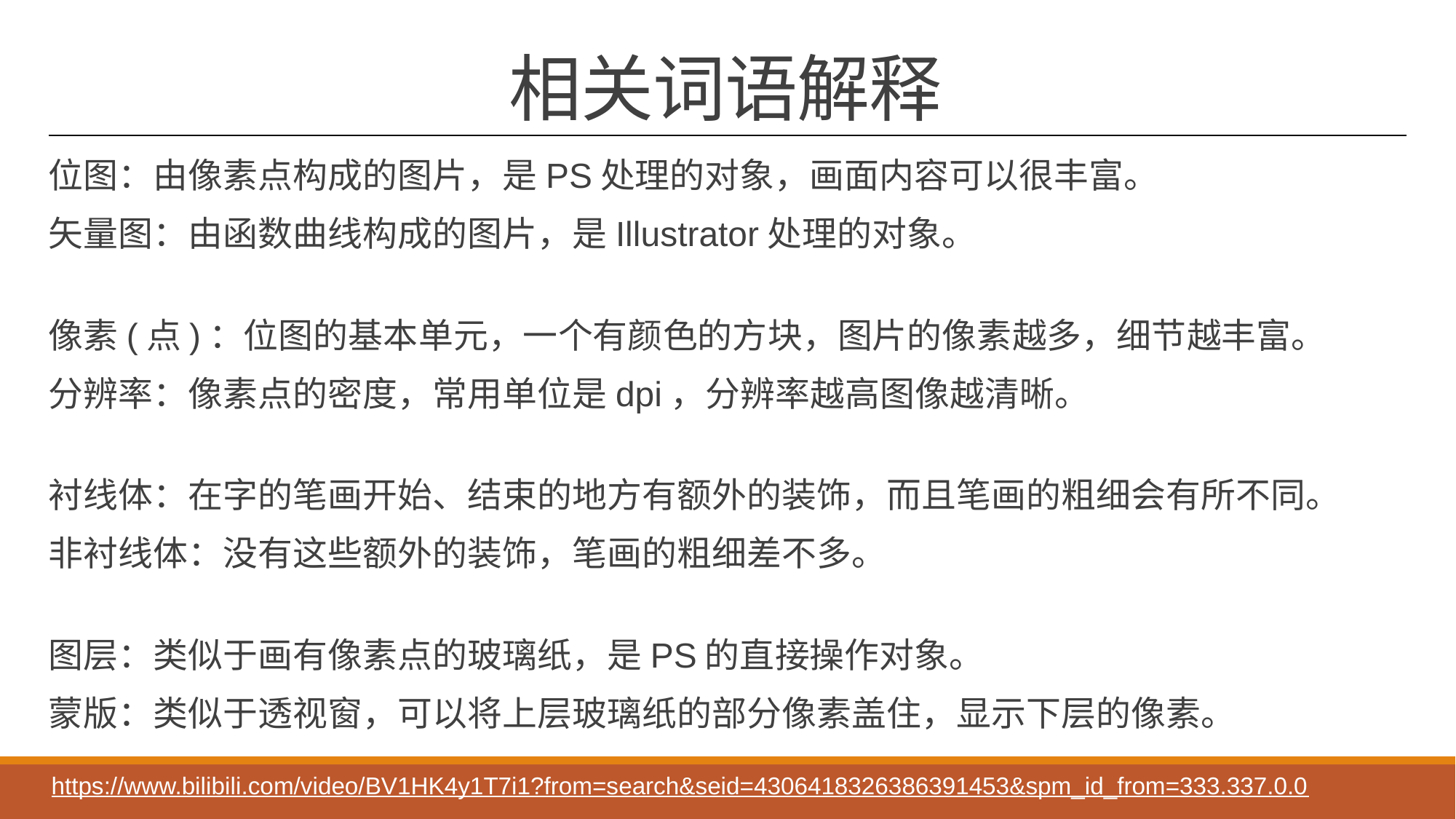

# 相关词语解释
位图：由像素点构成的图片，是PS处理的对象，画面内容可以很丰富。
矢量图：由函数曲线构成的图片，是Illustrator处理的对象。
像素(点)：位图的基本单元，一个有颜色的方块，图片的像素越多，细节越丰富。
分辨率：像素点的密度，常用单位是dpi，分辨率越高图像越清晰。
衬线体：在字的笔画开始、结束的地方有额外的装饰，而且笔画的粗细会有所不同。
非衬线体：没有这些额外的装饰，笔画的粗细差不多。
图层：类似于画有像素点的玻璃纸，是PS的直接操作对象。
蒙版：类似于透视窗，可以将上层玻璃纸的部分像素盖住，显示下层的像素。

https://www.bilibili.com/video/BV1HK4y1T7i1?from=search&seid=4306418326386391453&spm_id_from=333.337.0.0